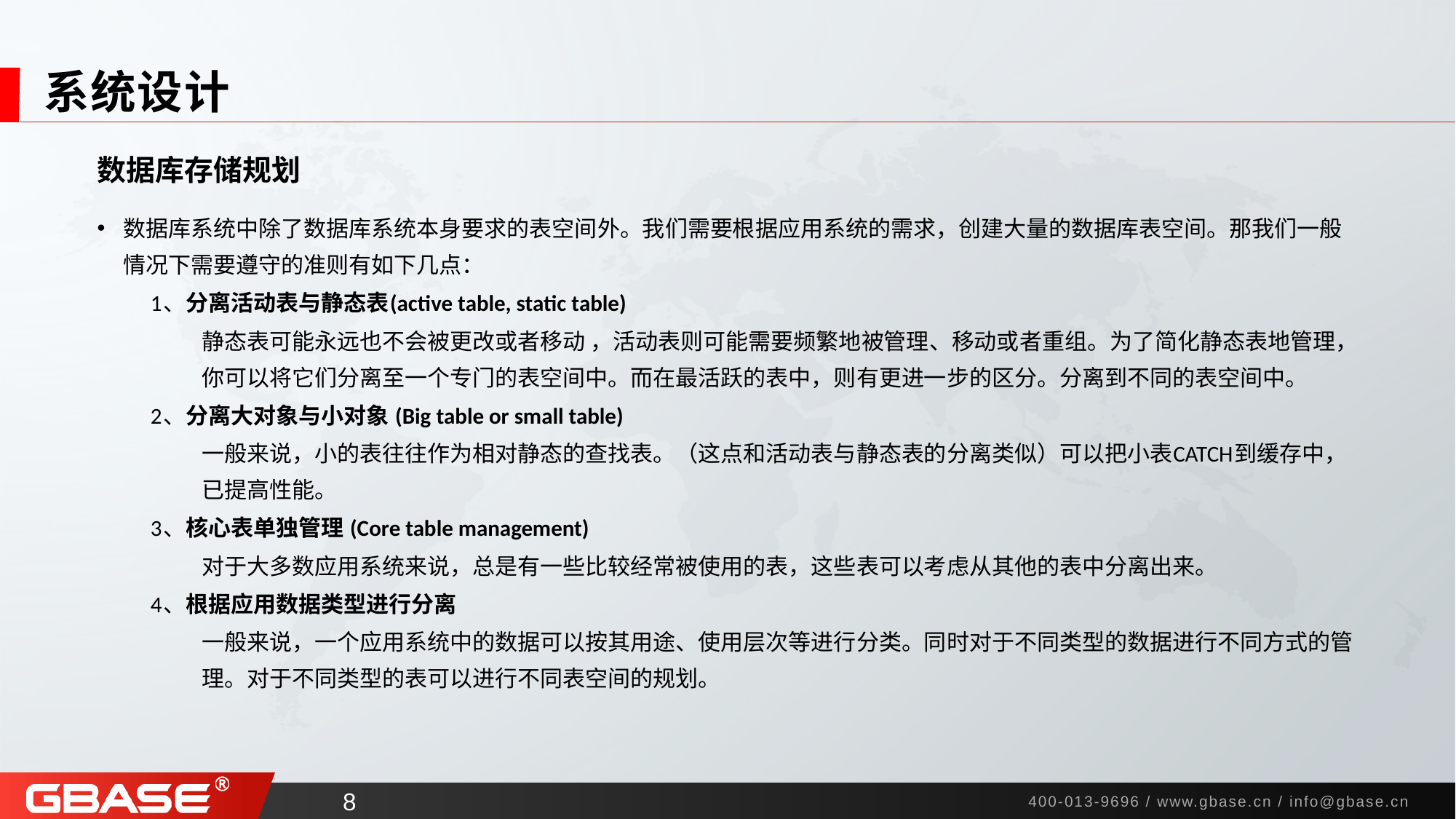

# 系统设计
数据库存储规划
数据库系统中除了数据库系统本身要求的表空间外。我们需要根据应用系统的需求，创建大量的数据库表空间。那我们一般情况下需要遵守的准则有如下几点：
1、分离活动表与静态表(active table, static table)
静态表可能永远也不会被更改或者移动 ，活动表则可能需要频繁地被管理、移动或者重组。为了简化静态表地管理，你可以将它们分离至一个专门的表空间中。而在最活跃的表中，则有更进一步的区分。分离到不同的表空间中。
2、分离大对象与小对象 (Big table or small table)
一般来说，小的表往往作为相对静态的查找表。（这点和活动表与静态表的分离类似）可以把小表CATCH到缓存中，已提高性能。
3、核心表单独管理 (Core table management)
对于大多数应用系统来说，总是有一些比较经常被使用的表，这些表可以考虑从其他的表中分离出来。
4、根据应用数据类型进行分离
一般来说，一个应用系统中的数据可以按其用途、使用层次等进行分类。同时对于不同类型的数据进行不同方式的管理。对于不同类型的表可以进行不同表空间的规划。